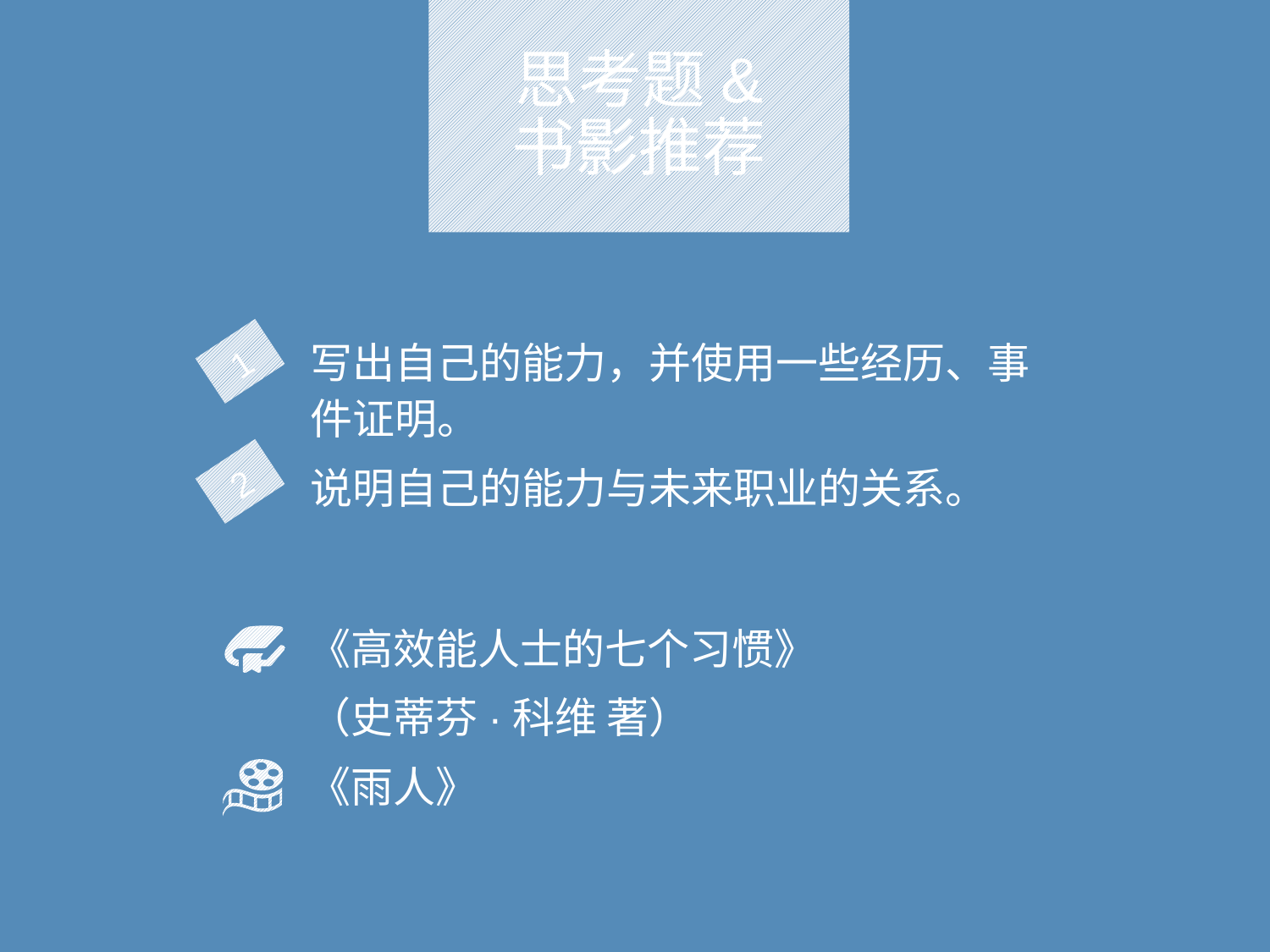

# 思考题& 书影推荐
写出自己的能力，并使用一些经历、事件证明。
说明自己的能力与未来职业的关系。

1
2
《高效能人士的七个习惯》
（史蒂芬·科维 著）
《雨人》